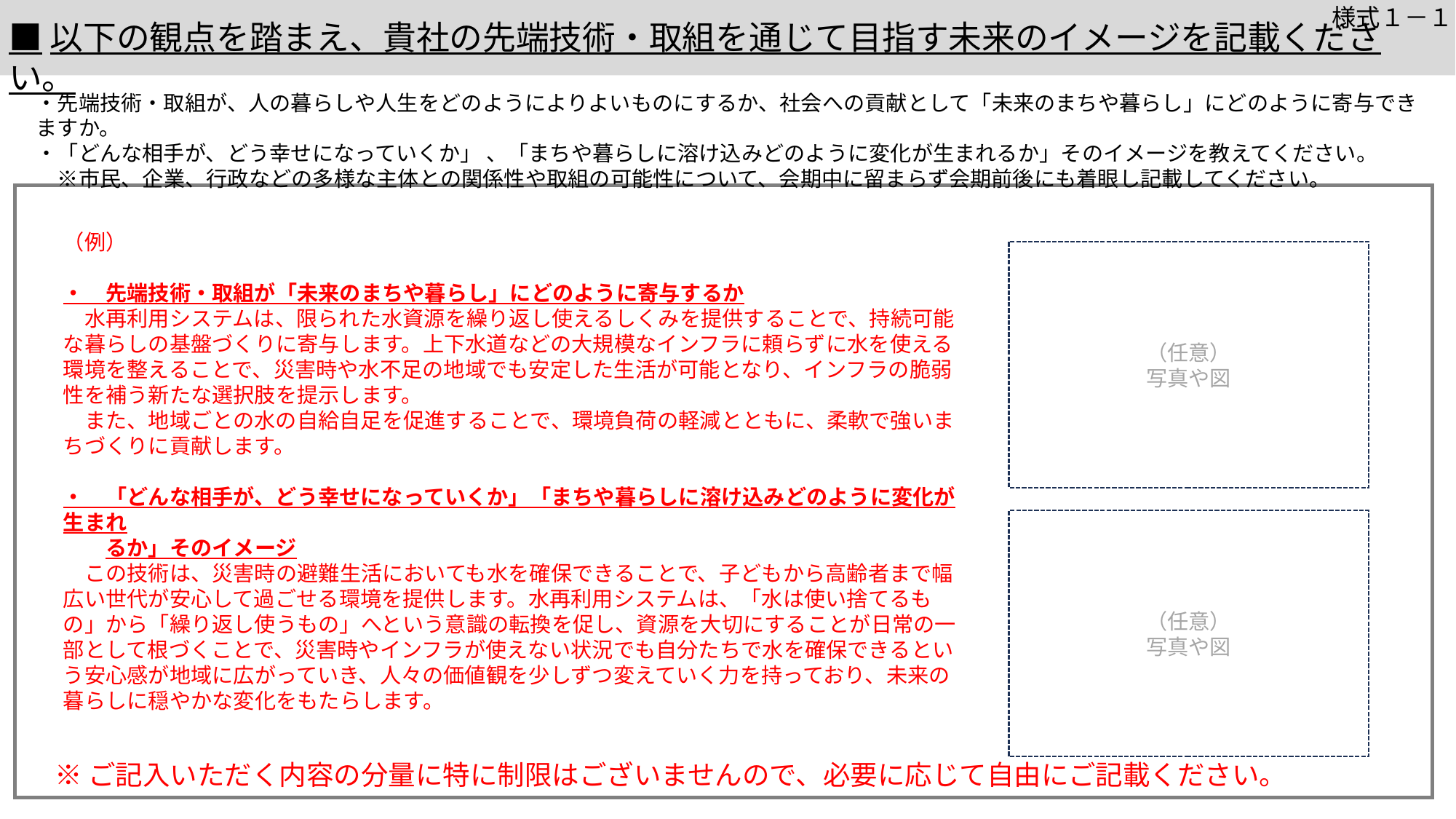

様式１－１

■以下の観点を踏まえ、貴社の先端技術・取組を通じて目指す未来のイメージを記載ください。
・先端技術・取組が、人の暮らしや人生をどのようによりよいものにするか、社会への貢献として「未来のまちや暮らし」にどのように寄与できますか。
・「どんな相手が、どう幸せになっていくか」 、「まちや暮らしに溶け込みどのように変化が生まれるか」そのイメージを教えてください。
　※市民、企業、行政などの多様な主体との関係性や取組の可能性について、会期中に留まらず会期前後にも着眼し記載してください。

（例）

・　先端技術・取組が「未来のまちや暮らし」にどのように寄与するか
　水再利用システムは、限られた水資源を繰り返し使えるしくみを提供することで、持続可能な暮らしの基盤づくりに寄与します。上下水道などの大規模なインフラに頼らずに水を使える環境を整えることで、災害時や水不足の地域でも安定した生活が可能となり、インフラの脆弱性を補う新たな選択肢を提示します。
　また、地域ごとの水の自給自足を促進することで、環境負荷の軽減とともに、柔軟で強いまちづくりに貢献します。

・　「どんな相手が、どう幸せになっていくか」「まちや暮らしに溶け込みどのように変化が生まれ
　　るか」そのイメージ
　この技術は、災害時の避難生活においても水を確保できることで、子どもから高齢者まで幅広い世代が安心して過ごせる環境を提供します。水再利用システムは、「水は使い捨てるもの」から「繰り返し使うもの」へという意識の転換を促し、資源を大切にすることが日常の一部として根づくことで、災害時やインフラが使えない状況でも自分たちで水を確保できるという安心感が地域に広がっていき、人々の価値観を少しずつ変えていく力を持っており、未来の暮らしに穏やかな変化をもたらします。
（任意）
写真や図
（任意）
写真や図
※ご記入いただく内容の分量に特に制限はございませんので、必要に応じて自由にご記載ください。